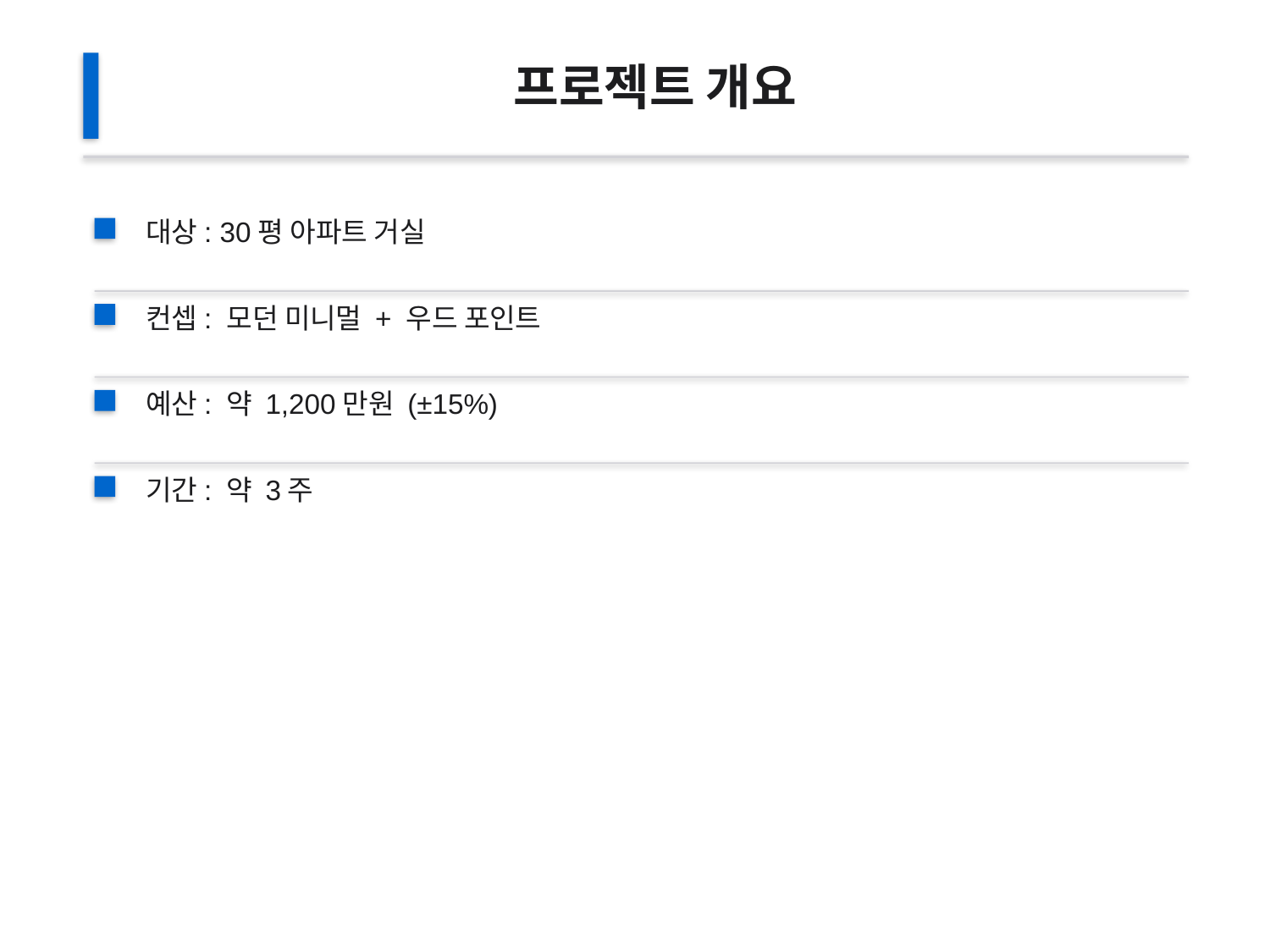

프로젝트 개요

대상: 30평 아파트 거실

컨셉: 모던 미니멀 + 우드 포인트

예산: 약 1,200만원 (±15%)

기간: 약 3주